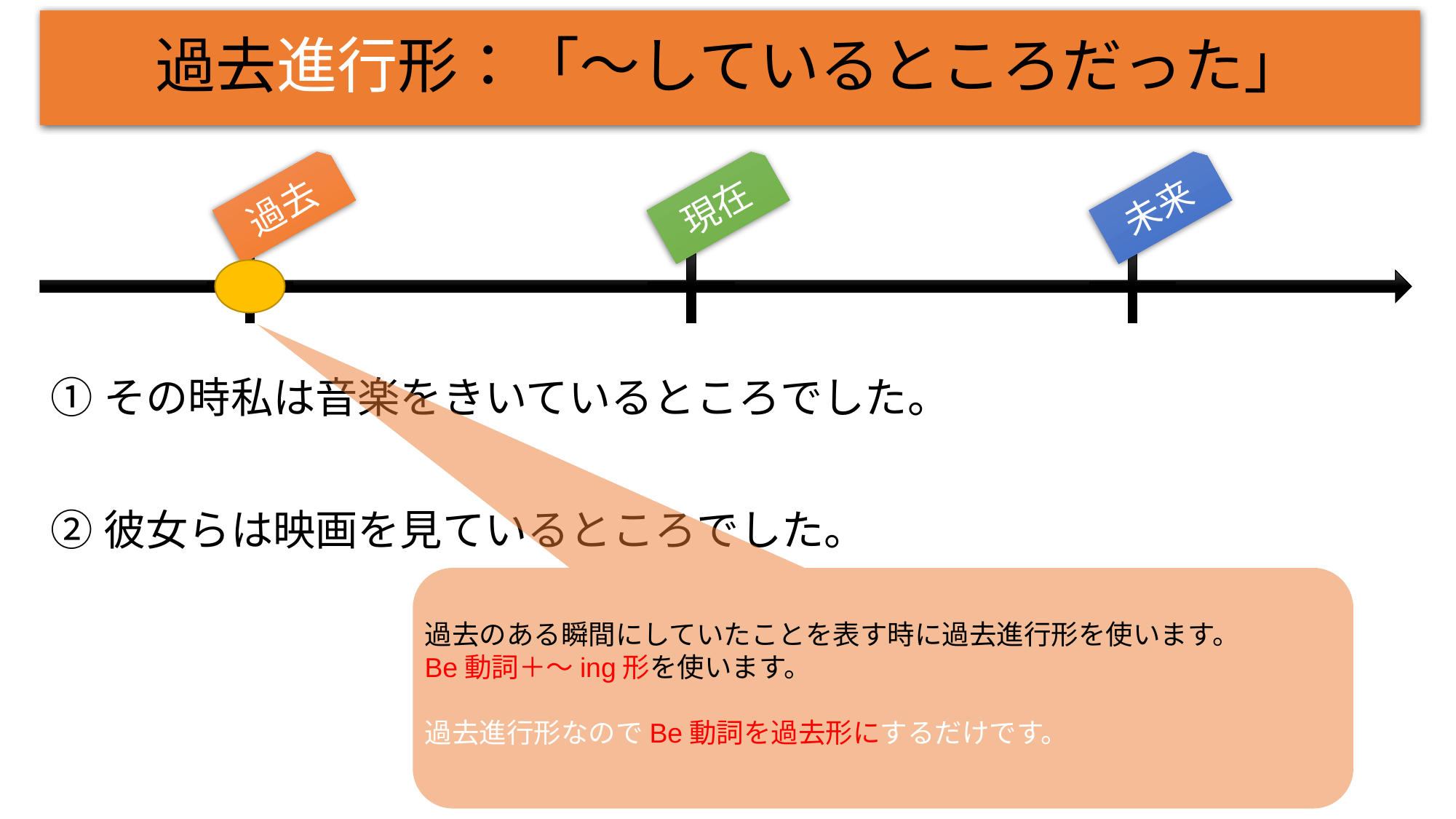

# 過去進行形：「～しているところだった」
過去
現在
未来

①その時私は音楽をきいているところでした。

②彼女らは映画を見ているところでした。

過去のある瞬間にしていたことを表す時に過去進行形を使います。
Be動詞＋～ing形を使います。

過去進行形なのでBe動詞を過去形にするだけです。